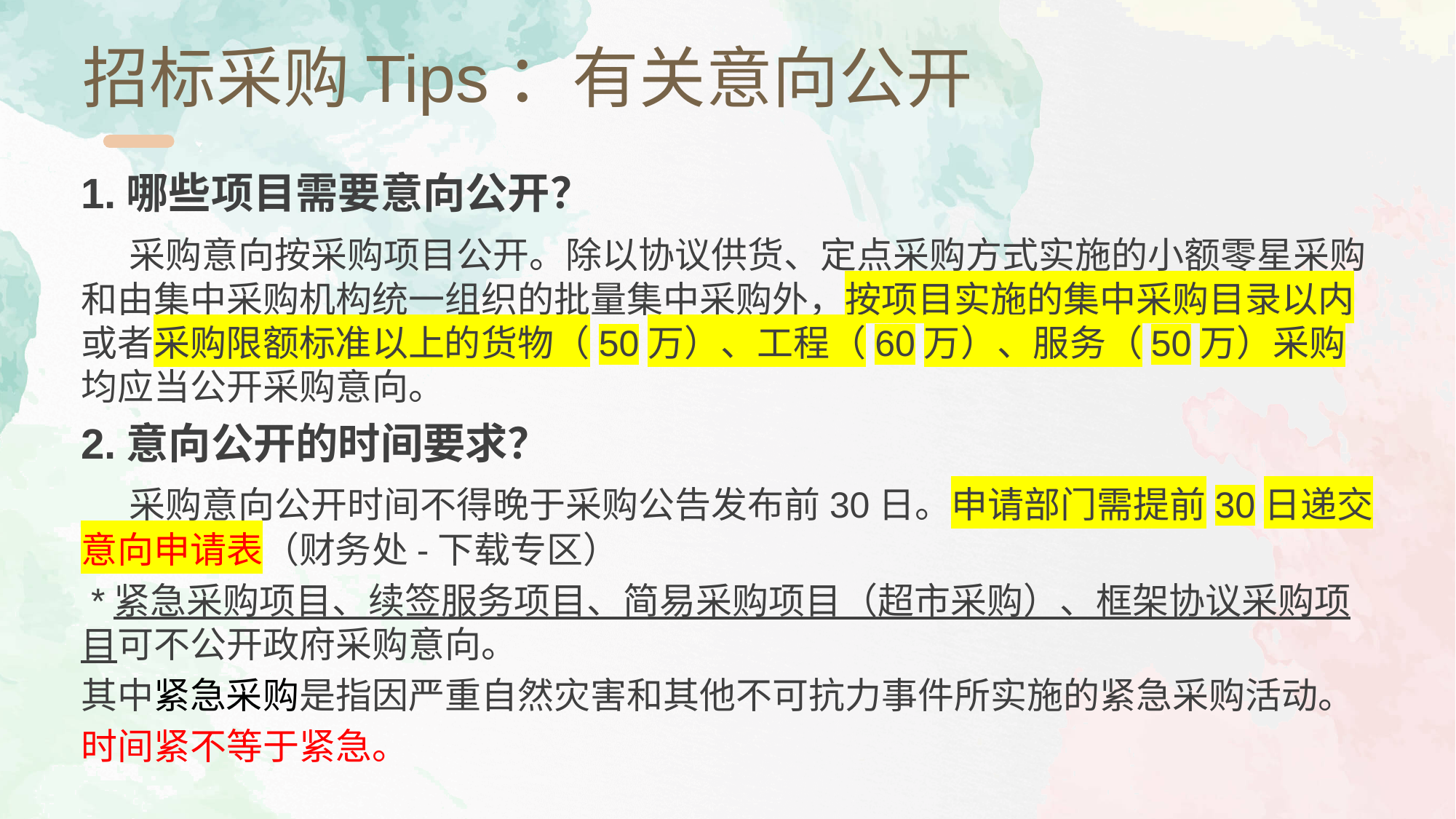

招标采购Tips：有关意向公开

1.哪些项目需要意向公开？
    采购意向按采购项目公开。除以协议供货、定点采购方式实施的小额零星采购和由集中采购机构统一组织的批量集中采购外，按项目实施的集中采购目录以内或者采购限额标准以上的货物（50万）、工程（60万）、服务（50万）采购均应当公开采购意向。
2.意向公开的时间要求？
    采购意向公开时间不得晚于采购公告发布前30日。申请部门需提前30日递交意向申请表（财务处-下载专区）
 *紧急采购项目、续签服务项目、简易采购项目（超市采购）、框架协议采购项目可不公开政府采购意向。
其中紧急采购是指因严重自然灾害和其他不可抗力事件所实施的紧急采购活动。
时间紧不等于紧急。
PPT模板 http://www.1ppt.com/moban/